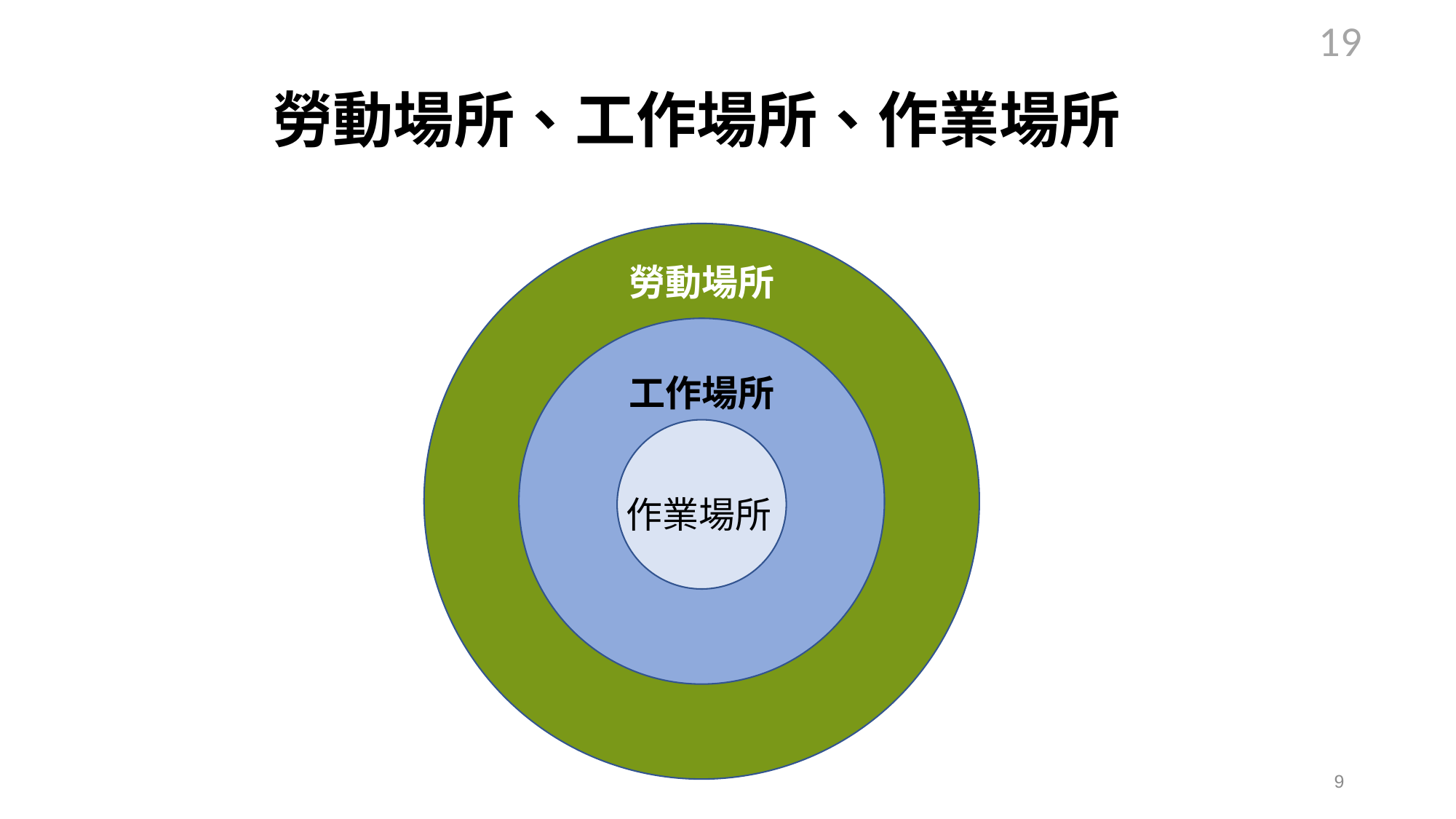

19
# 勞動場所、工作場所、作業場所

勞動場所

工作場所

作業場所
9